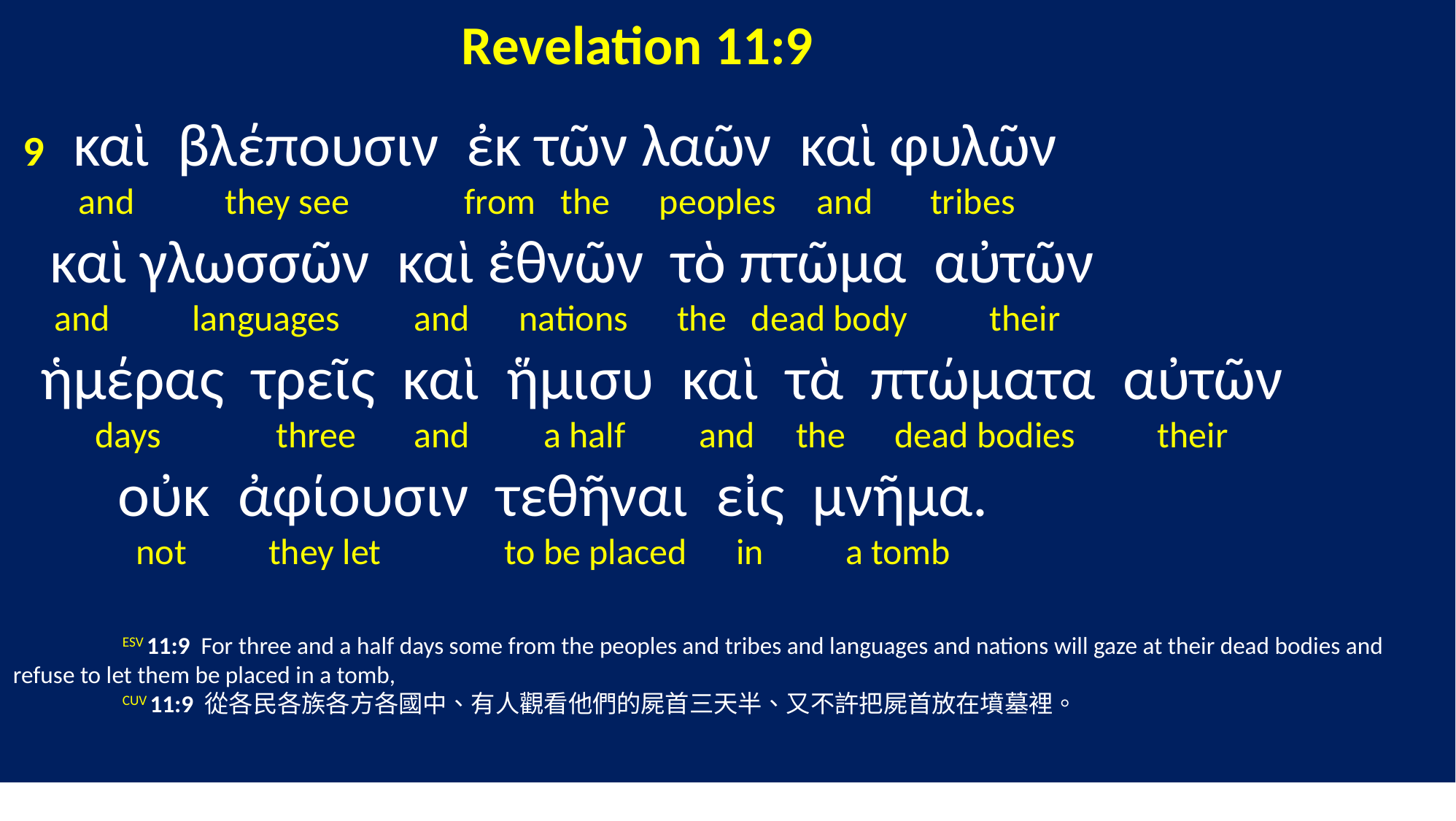

Revelation 11:9

 9   καὶ  βλέπουσιν  ἐκ τῶν λαῶν  καὶ φυλῶν
        and           they see              from   the      peoples     and       tribes
   καὶ γλωσσῶν  καὶ ἐθνῶν  τὸ πτῶμα  αὐτῶν
     and          languages         and      nations      the   dead body          their
  ἡμέρας  τρεῖς  καὶ  ἥμισυ  καὶ  τὰ  πτώματα  αὐτῶν
          days              three       and         a half         and     the      dead bodies          their
        οὐκ  ἀφίουσιν  τεθῆναι  εἰς  μνῆμα.
               not          they let               to be placed      in          a tomb

	ESV 11:9  For three and a half days some from the peoples and tribes and languages and nations will gaze at their dead bodies and refuse to let them be placed in a tomb,
	CUV 11:9 從各民各族各方各國中、有人觀看他們的屍首三天半、又不許把屍首放在墳墓裡。